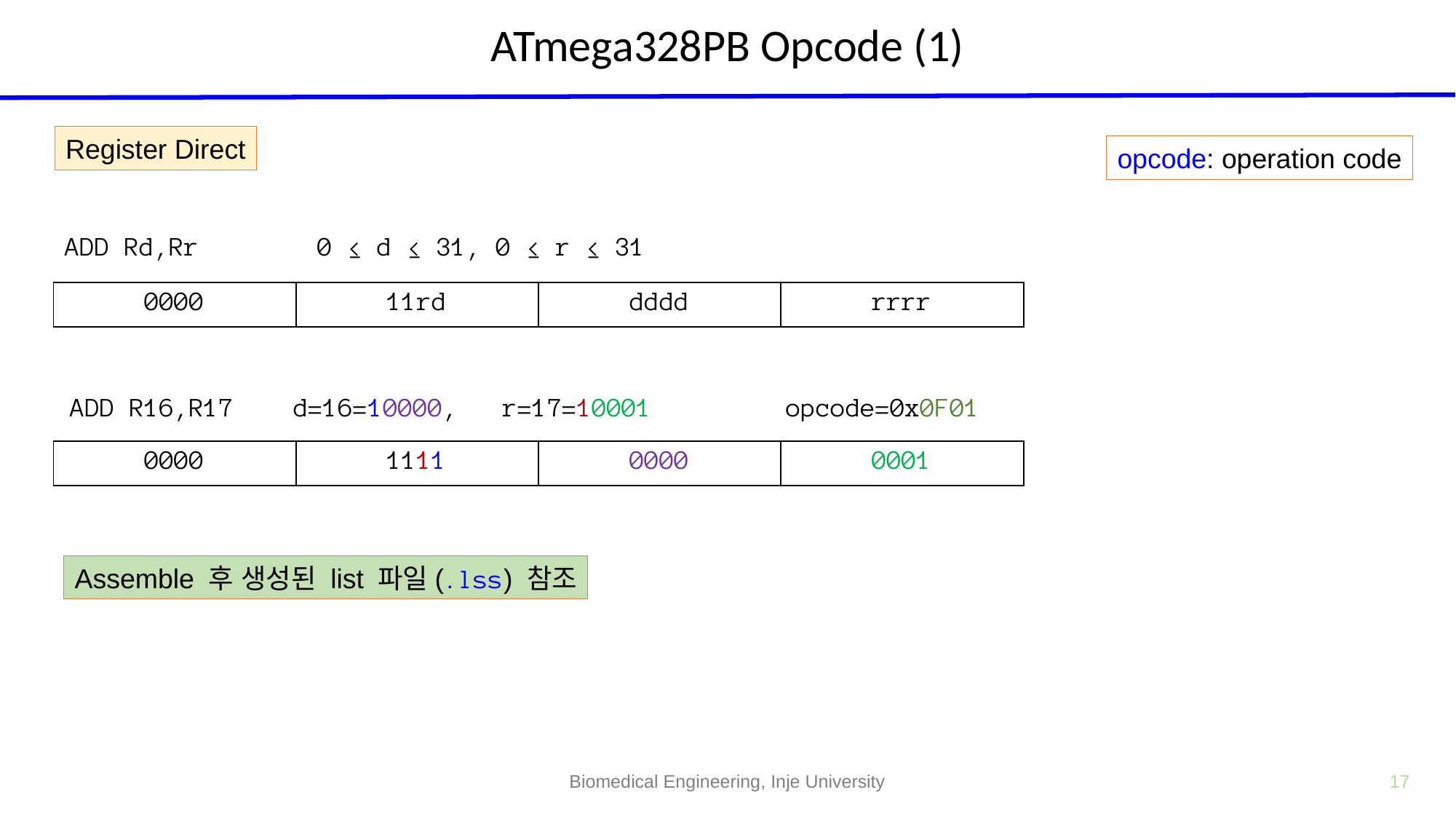

# ATmega328PB Opcode (1)
Register Direct
opcode: operation code
ADD Rd,Rr
0 ≤ d ≤ 31, 0 ≤ r ≤ 31
| 0000 | 11rd | dddd | rrrr |
| --- | --- | --- | --- |
ADD R16,R17    d=16=10000,   r=17=10001         opcode=0x0F01
| 0000 | 1111 | 0000 | 0001 |
| --- | --- | --- | --- |
Assemble 후 생성된 list 파일(.lss) 참조
Biomedical Engineering, Inje University
17